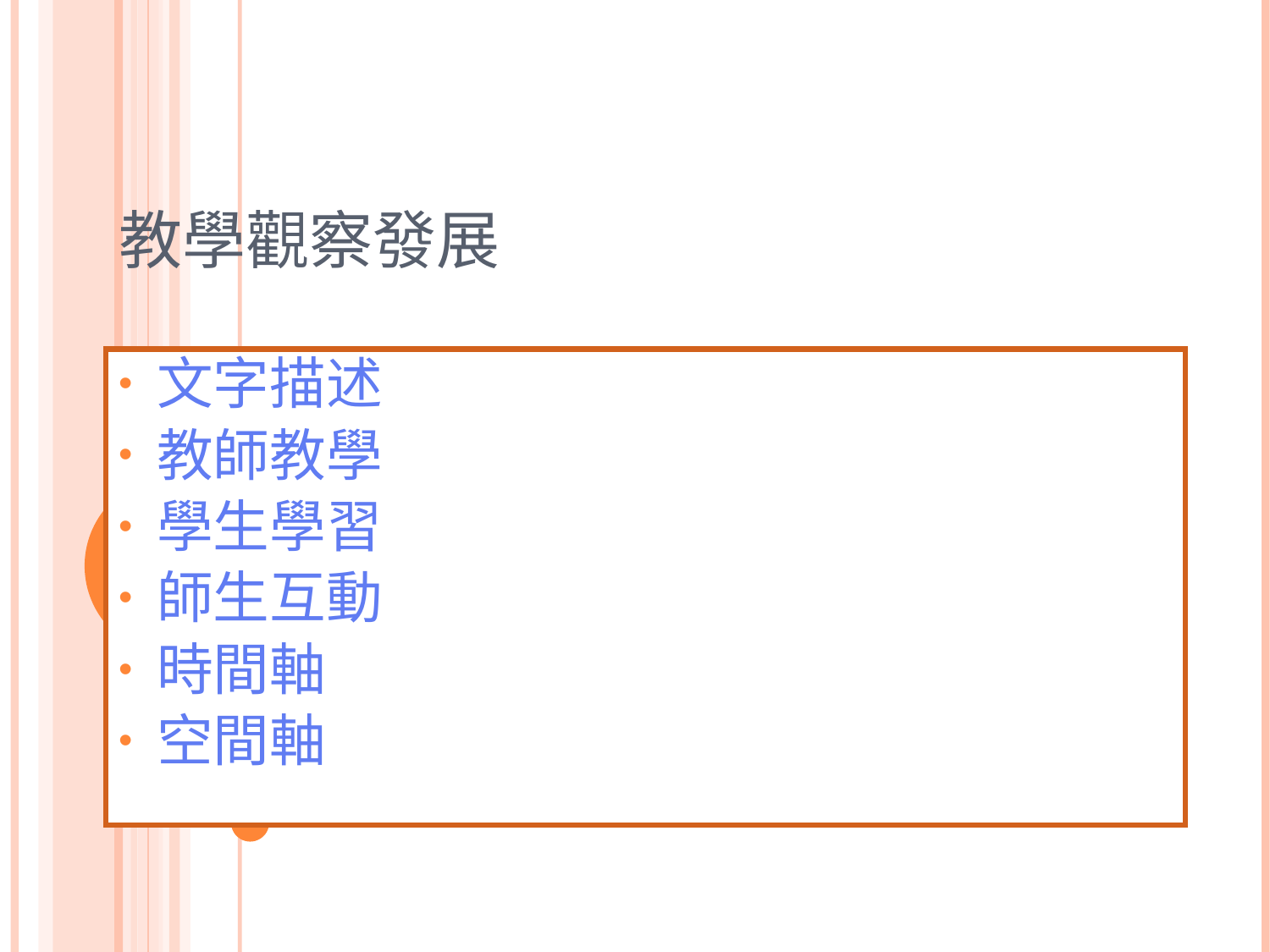

# 教學觀察發展
文字描述
教師教學
學生學習
師生互動
時間軸
空間軸